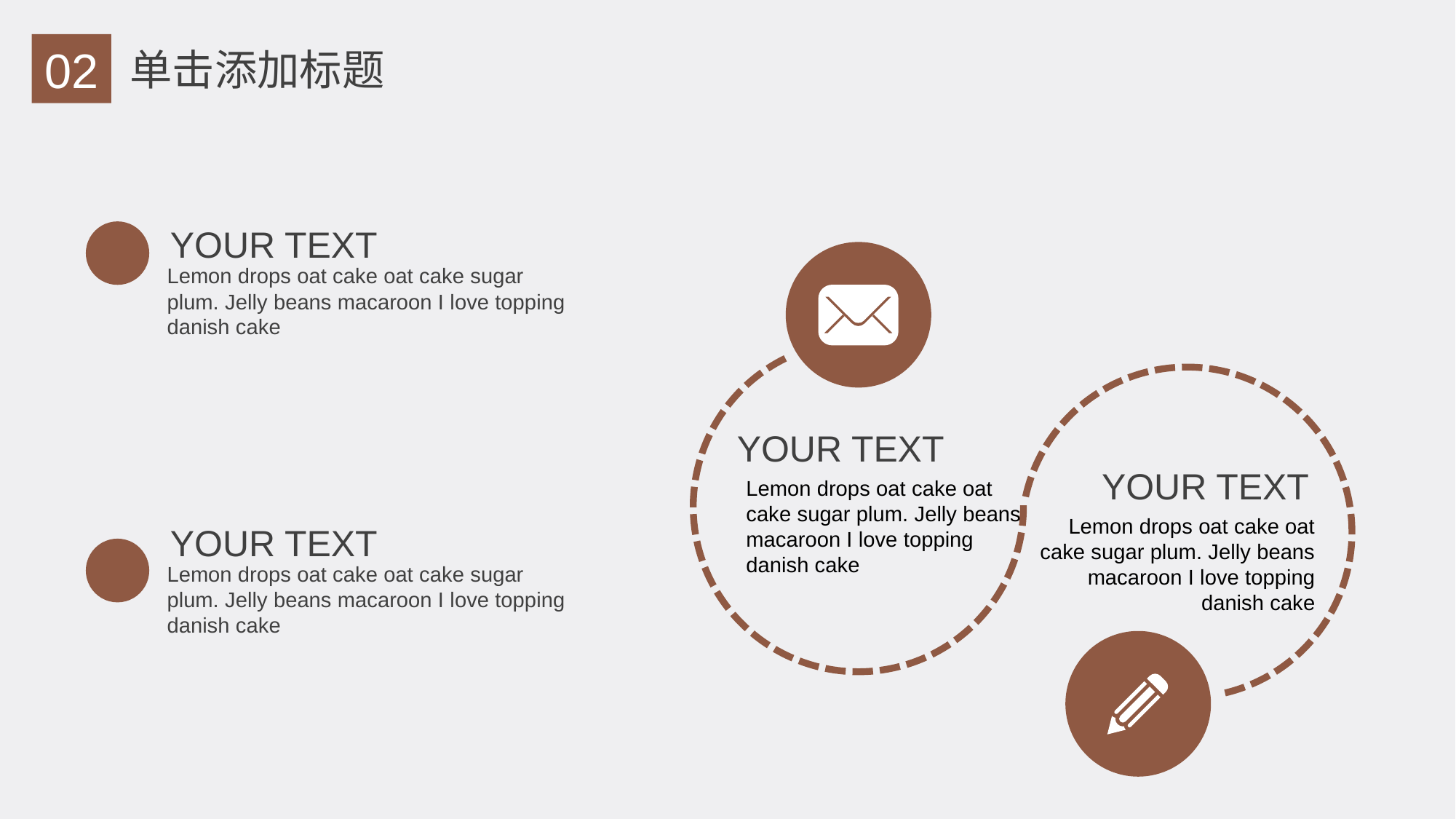

02
单击添加标题
 YOUR TEXT
Lemon drops oat cake oat cake sugar plum. Jelly beans macaroon I love topping danish cake

YOUR TEXT
Lemon drops oat cake oat cake sugar plum. Jelly beans macaroon I love topping danish cake
 YOUR TEXT
Lemon drops oat cake oat cake sugar plum. Jelly beans macaroon I love topping danish cake
 YOUR TEXT
Lemon drops oat cake oat cake sugar plum. Jelly beans macaroon I love topping danish cake